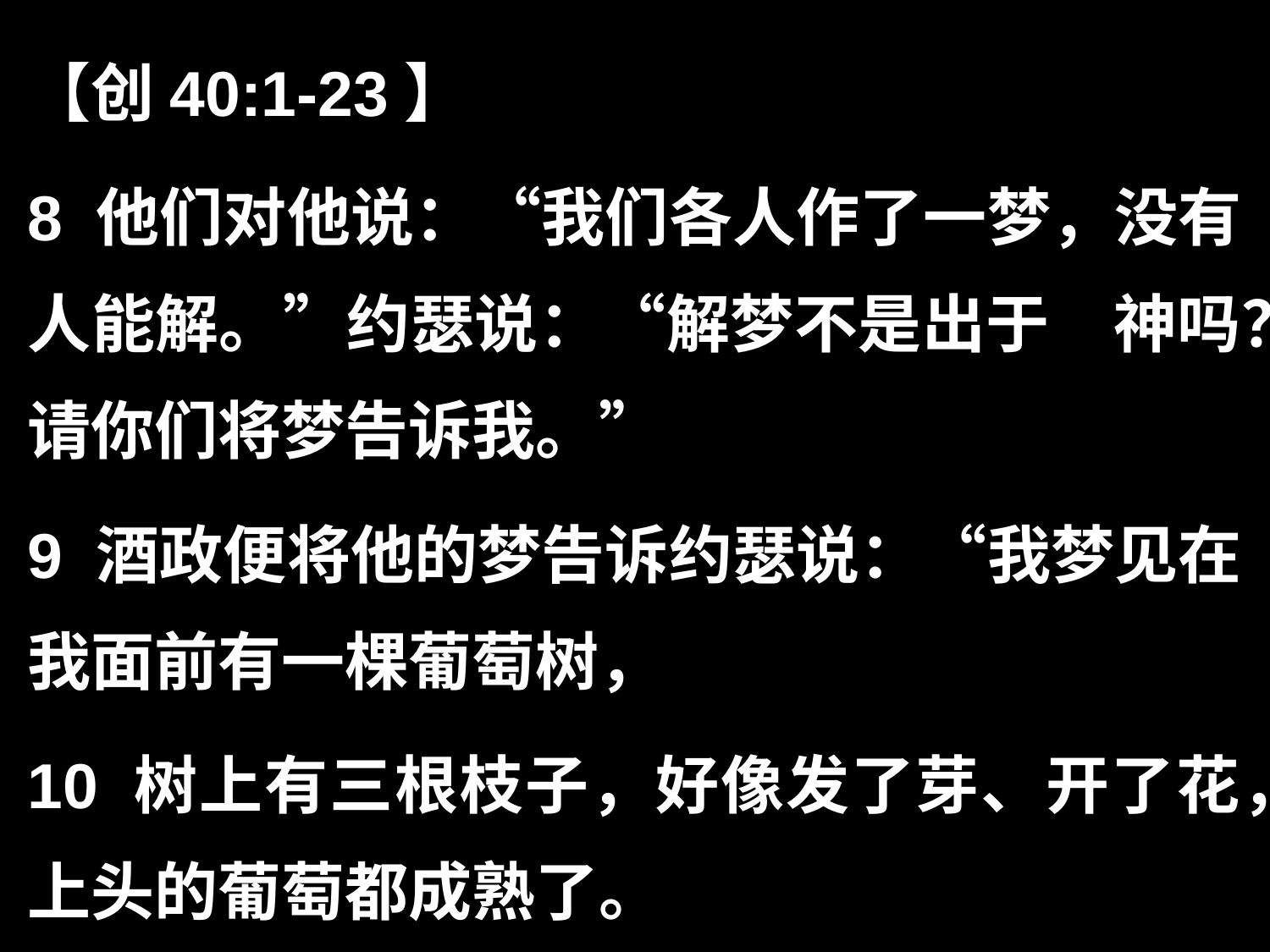

【创40:1-23】
8 他们对他说：“我们各人作了一梦，没有人能解。”约瑟说：“解梦不是出于　神吗？请你们将梦告诉我。”
9 酒政便将他的梦告诉约瑟说：“我梦见在我面前有一棵葡萄树，
10 树上有三根枝子，好像发了芽、开了花，上头的葡萄都成熟了。